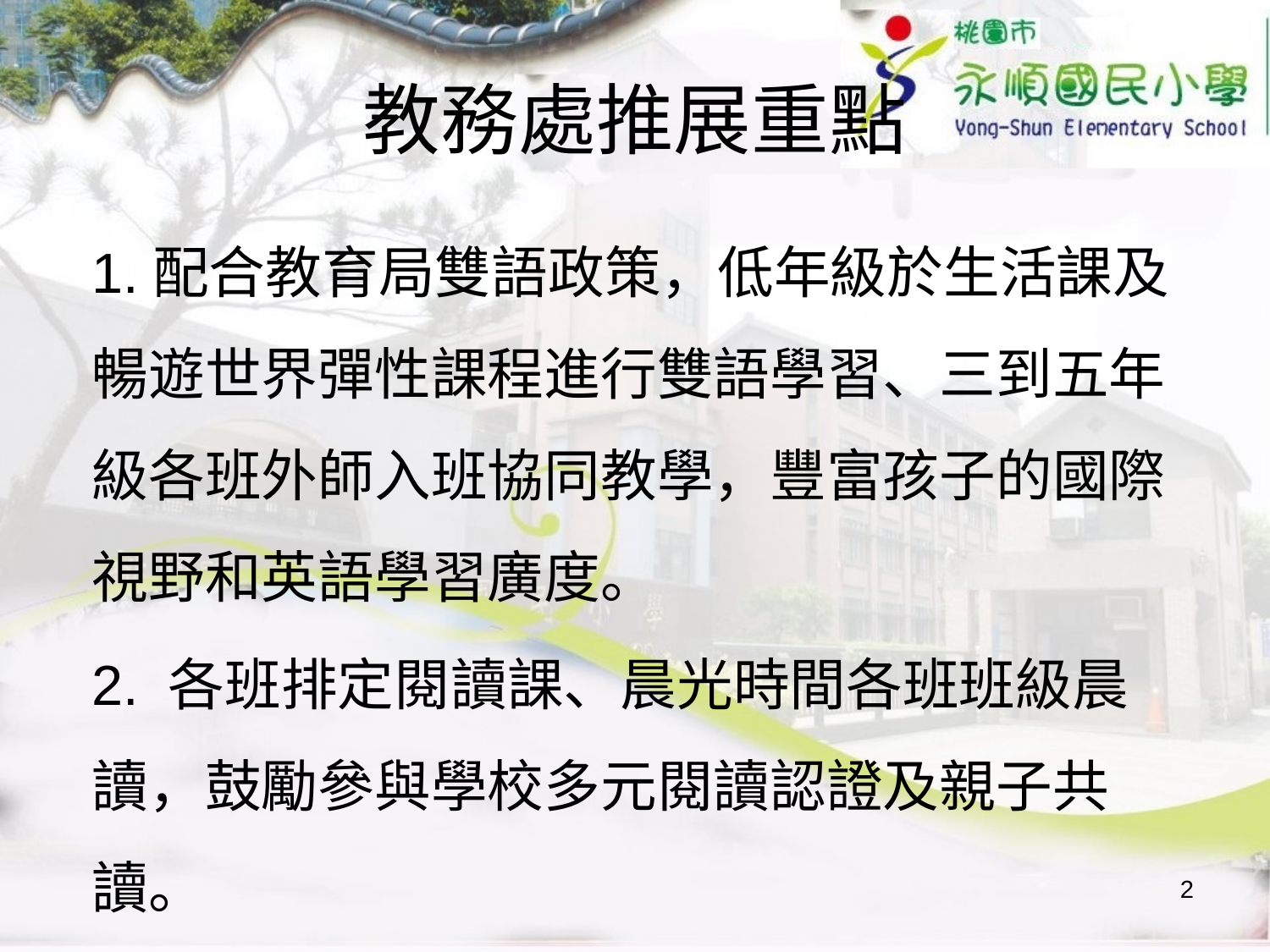

# 教務處推展重點
1.配合教育局雙語政策，低年級於生活課及暢遊世界彈性課程進行雙語學習、三到五年級各班外師入班協同教學，豐富孩子的國際視野和英語學習廣度。
2. 各班排定閱讀課、晨光時間各班班級晨讀，鼓勵參與學校多元閱讀認證及親子共讀。
2